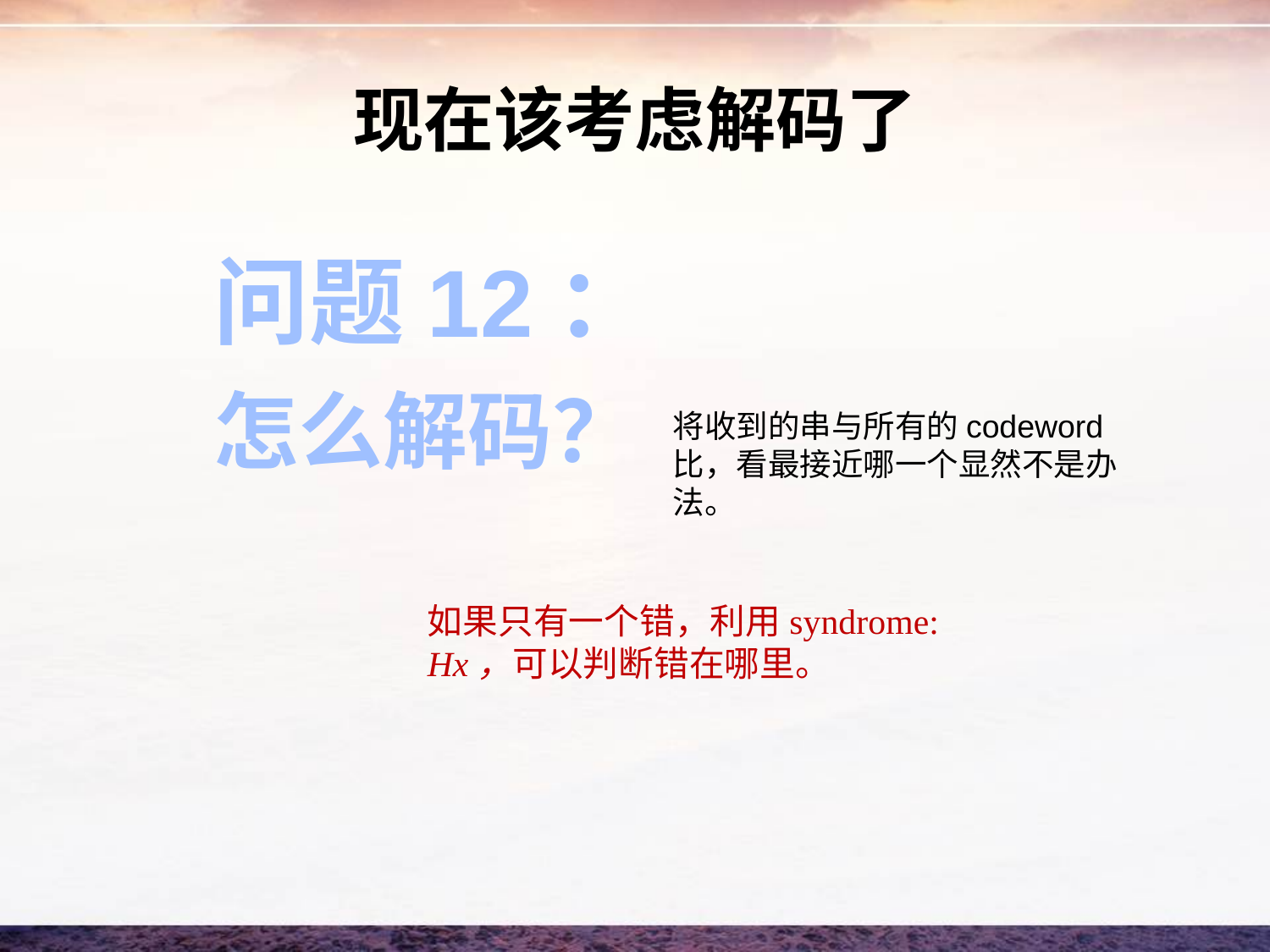

# 现在该考虑解码了
问题12：
怎么解码？
将收到的串与所有的codeword比，看最接近哪一个显然不是办法。
如果只有一个错，利用syndrome: Hx，可以判断错在哪里。